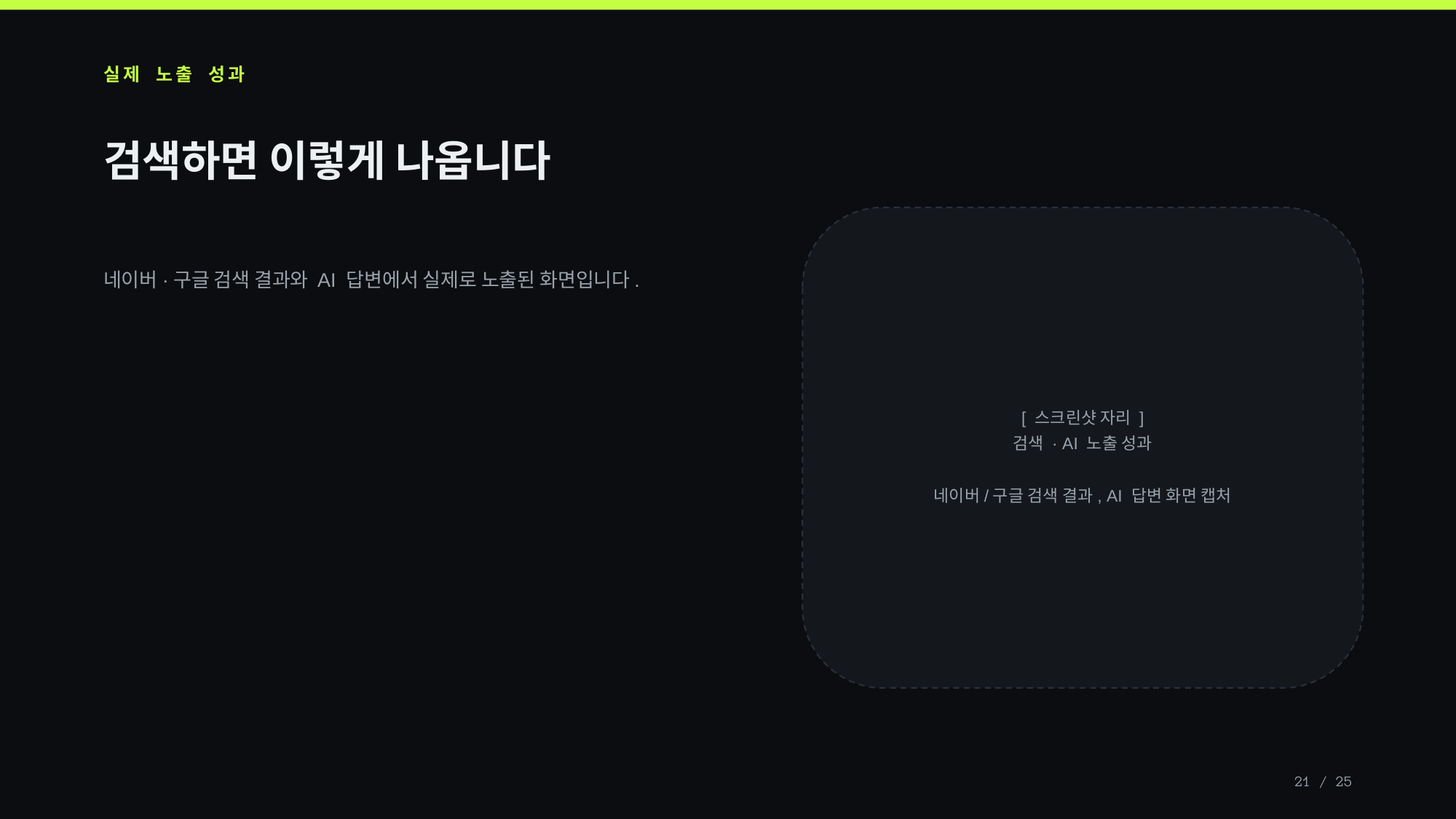

실제 노출 성과
검색하면 이렇게 나옵니다

네이버·구글 검색 결과와 AI 답변에서 실제로 노출된 화면입니다.
[ 스크린샷 자리 ]
검색 · AI 노출 성과

네이버/구글 검색 결과, AI 답변 화면 캡처
21 / 25